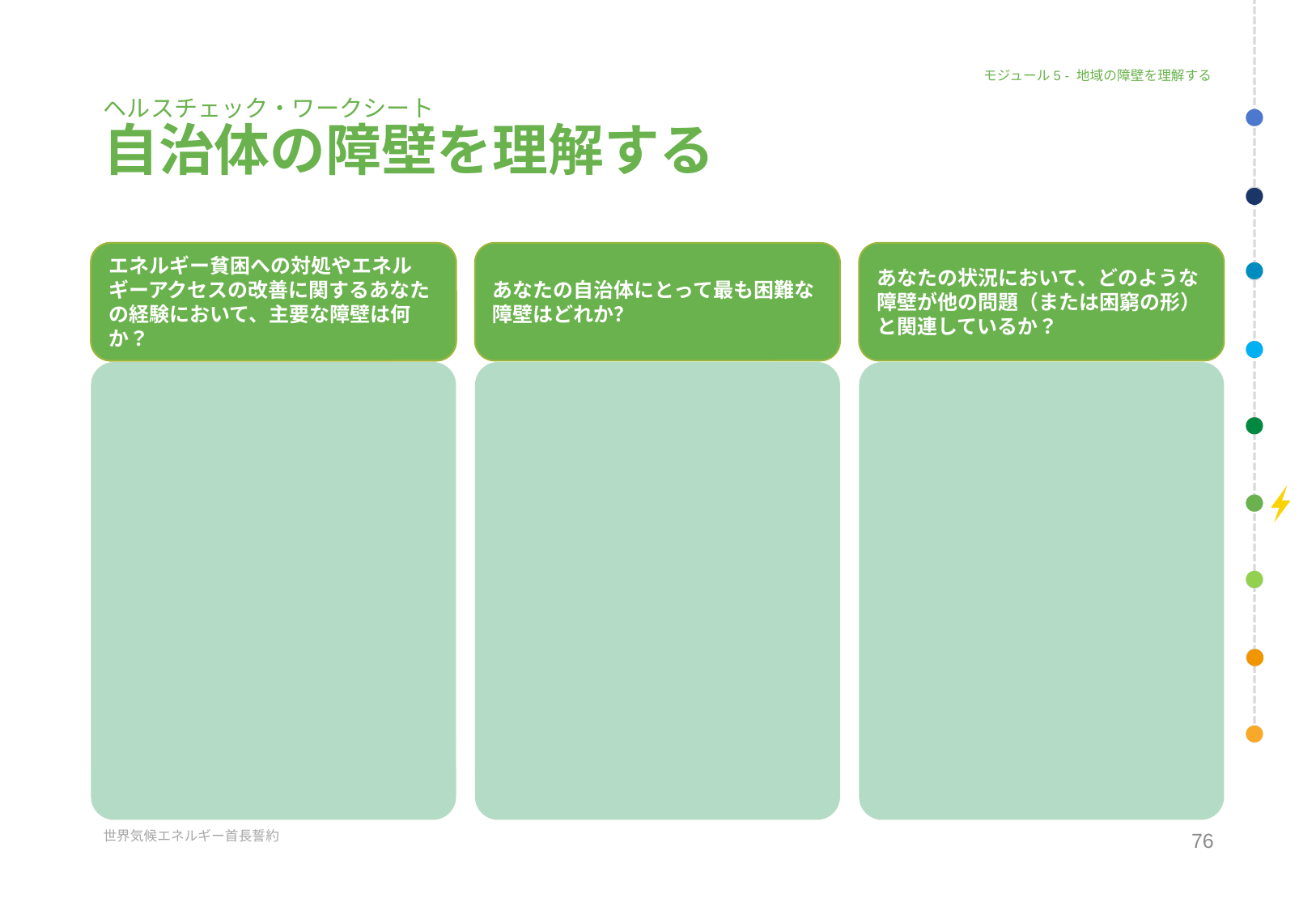

モジュール5 - 地域の障壁を理解する
ヘルスチェック・ワークシート
自治体の障壁を理解する

主な障壁は何か
エネルギー貧困への対処や改善において
エネルギー貧困への取り組みや改善
エネルギーアクセス？

エネルギー貧困への対処やエネルギーアクセスの改善に関するあなたの経験において、主要な障壁は何か？
あなたの状況において、どのような障壁が他の問題（または困窮の形）と関連しているか？
あなたの自治体にとって最も困難な障壁はどれか？

76